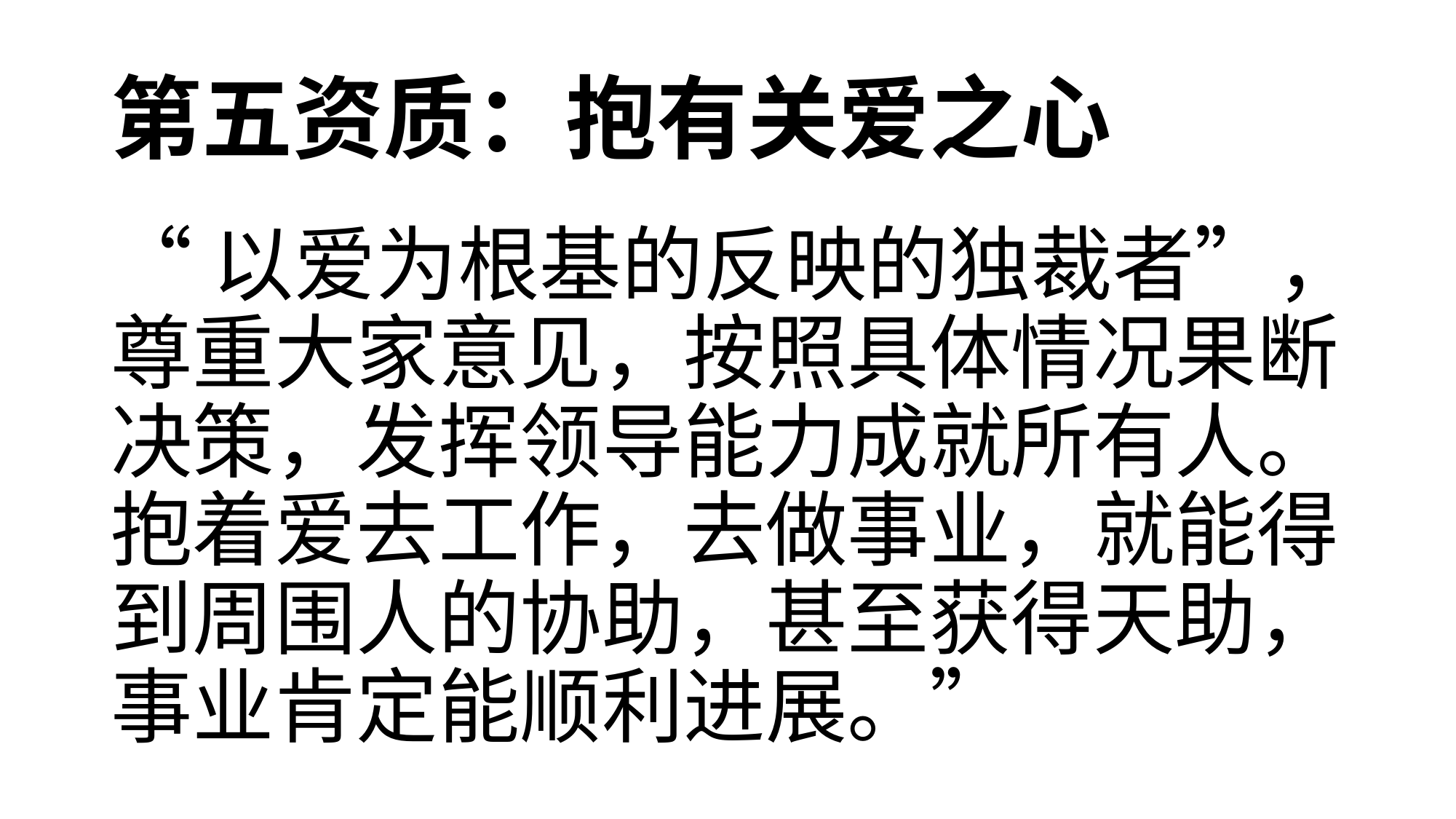

# 第五资质：抱有关爱之心
“以爱为根基的反映的独裁者”，尊重大家意见，按照具体情况果断决策，发挥领导能力成就所有人。抱着爱去工作，去做事业，就能得到周围人的协助，甚至获得天助，事业肯定能顺利进展。”